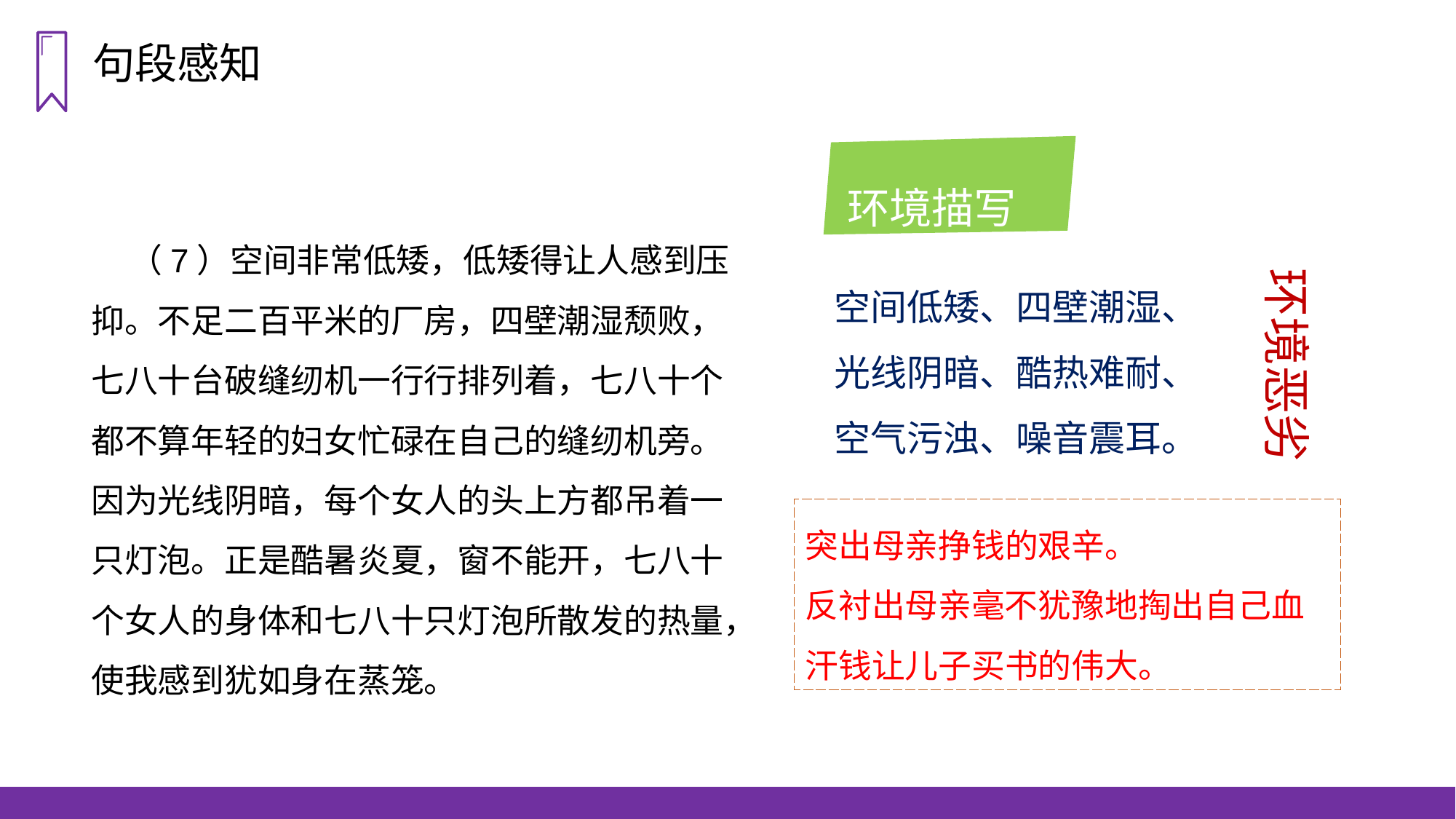

句段感知

环境描写
    （7）空间非常低矮，低矮得让人感到压抑。不足二百平米的厂房，四壁潮湿颓败，七八十台破缝纫机一行行排列着，七八十个都不算年轻的妇女忙碌在自己的缝纫机旁。因为光线阴暗，每个女人的头上方都吊着一只灯泡。正是酷暑炎夏，窗不能开，七八十个女人的身体和七八十只灯泡所散发的热量，使我感到犹如身在蒸笼。
空间低矮、四壁潮湿、
光线阴暗、酷热难耐、
空气污浊、噪音震耳。
环境恶劣
突出母亲挣钱的艰辛。
反衬出母亲毫不犹豫地掏出自己血汗钱让儿子买书的伟大。